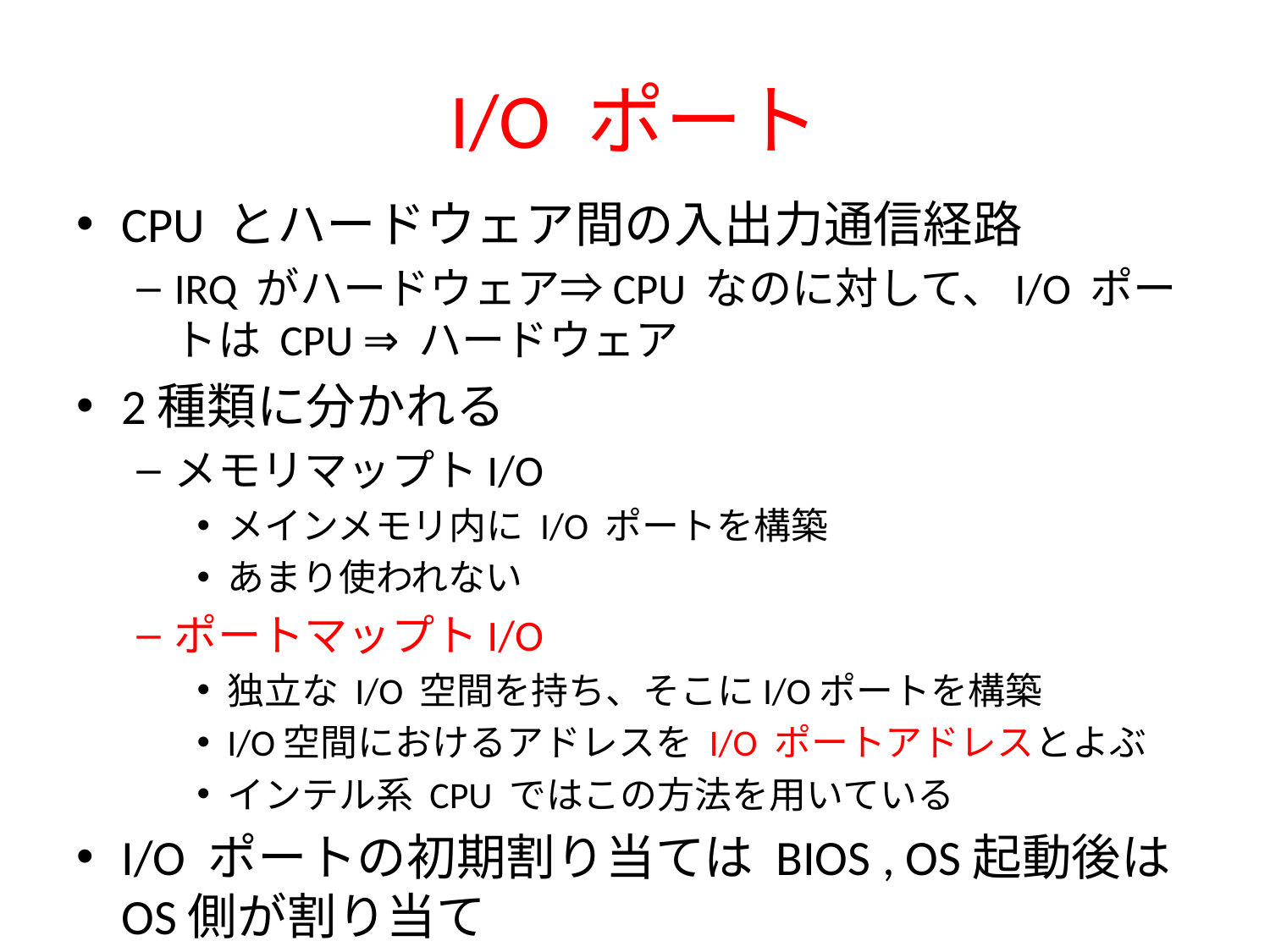

# I/O ポート
CPU とハードウェア間の入出力通信経路
IRQ がハードウェア⇒CPU なのに対して、I/O ポートは CPU ⇒ ハードウェア
2種類に分かれる
メモリマップトI/O
メインメモリ内に I/O ポートを構築
あまり使われない
ポートマップトI/O
独立な I/O 空間を持ち、そこにI/Oポートを構築
I/O空間におけるアドレスを I/O ポートアドレスとよぶ
インテル系 CPU ではこの方法を用いている
I/O ポートの初期割り当ては BIOS , OS起動後はOS側が割り当て